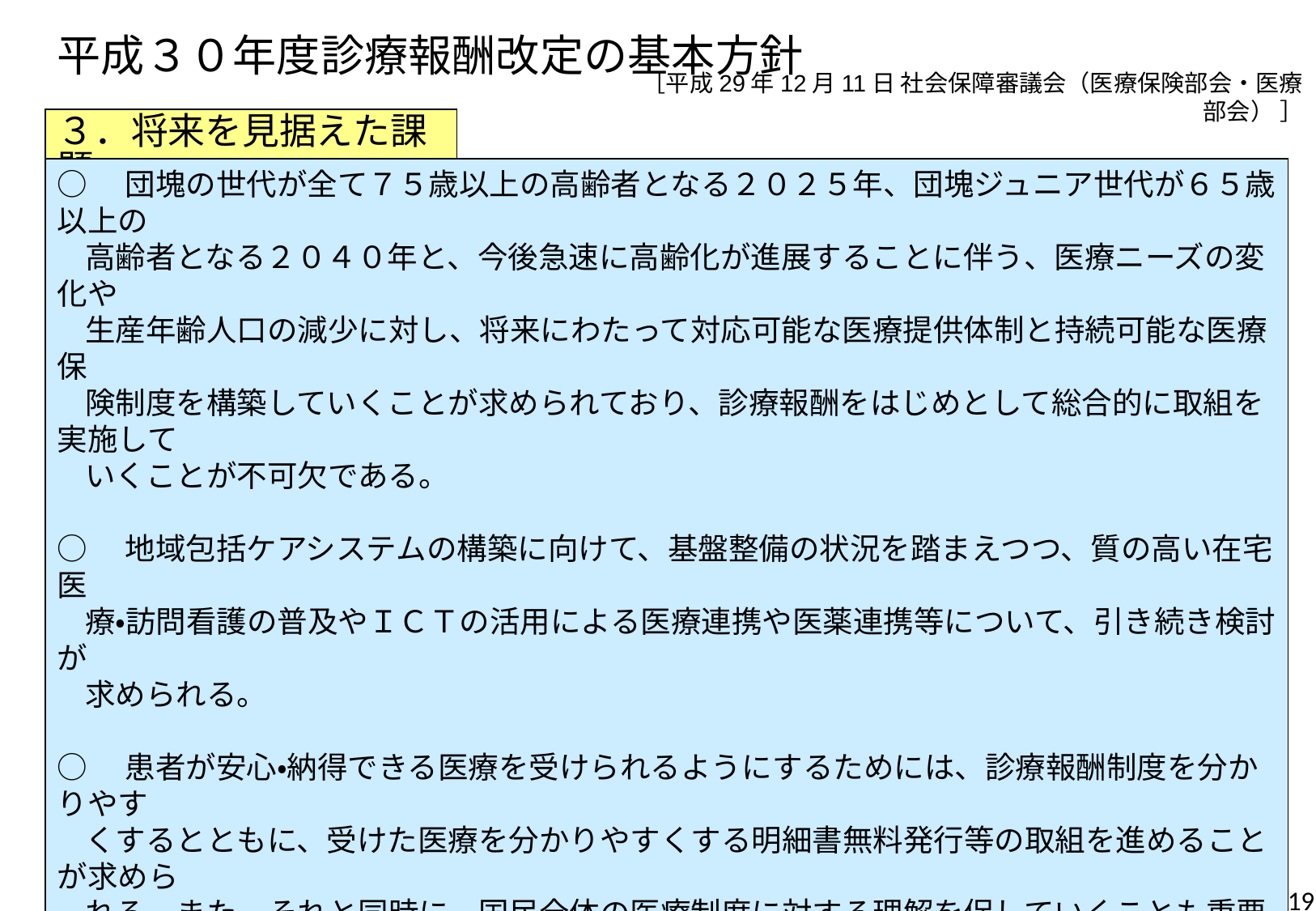

# 平成３０年度診療報酬改定の基本方針
［平成29年12月11日 社会保障審議会（医療保険部会・医療部会） ］
３．将来を見据えた課題
○　団塊の世代が全て７５歳以上の高齢者となる２０２５年、団塊ジュニア世代が６５歳以上の
   高齢者となる２０４０年と、今後急速に高齢化が進展することに伴う、医療ニーズの変化や
   生産年齢人口の減少に対し、将来にわたって対応可能な医療提供体制と持続可能な医療保
   険制度を構築していくことが求められており、診療報酬をはじめとして総合的に取組を実施して
   いくことが不可欠である。

○　地域包括ケアシステムの構築に向けて、基盤整備の状況を踏まえつつ、質の高い在宅医
   療・訪問看護の普及やＩＣＴの活用による医療連携や医薬連携等について、引き続き検討が
   求められる。

○　患者が安心・納得できる医療を受けられるようにするためには、診療報酬制度を分かりやす
   くするとともに、受けた医療を分かりやすくする明細書無料発行等の取組を進めることが求めら
   れる。また、それと同時に、国民全体の医療制度に対する理解を促していくことも重要であり、
   普及啓発も含め、国民に対する丁寧な説明が求められる。

○　予防・健康づくりやセルフケア等の推進が図られるよう、医療関係者、保険者、地方公共団
   体、企業など関係主体が一体となって国民に必要な支援を行うとともに、国はこうした取組に
   向けた環境整備を行うことが期待される。
19